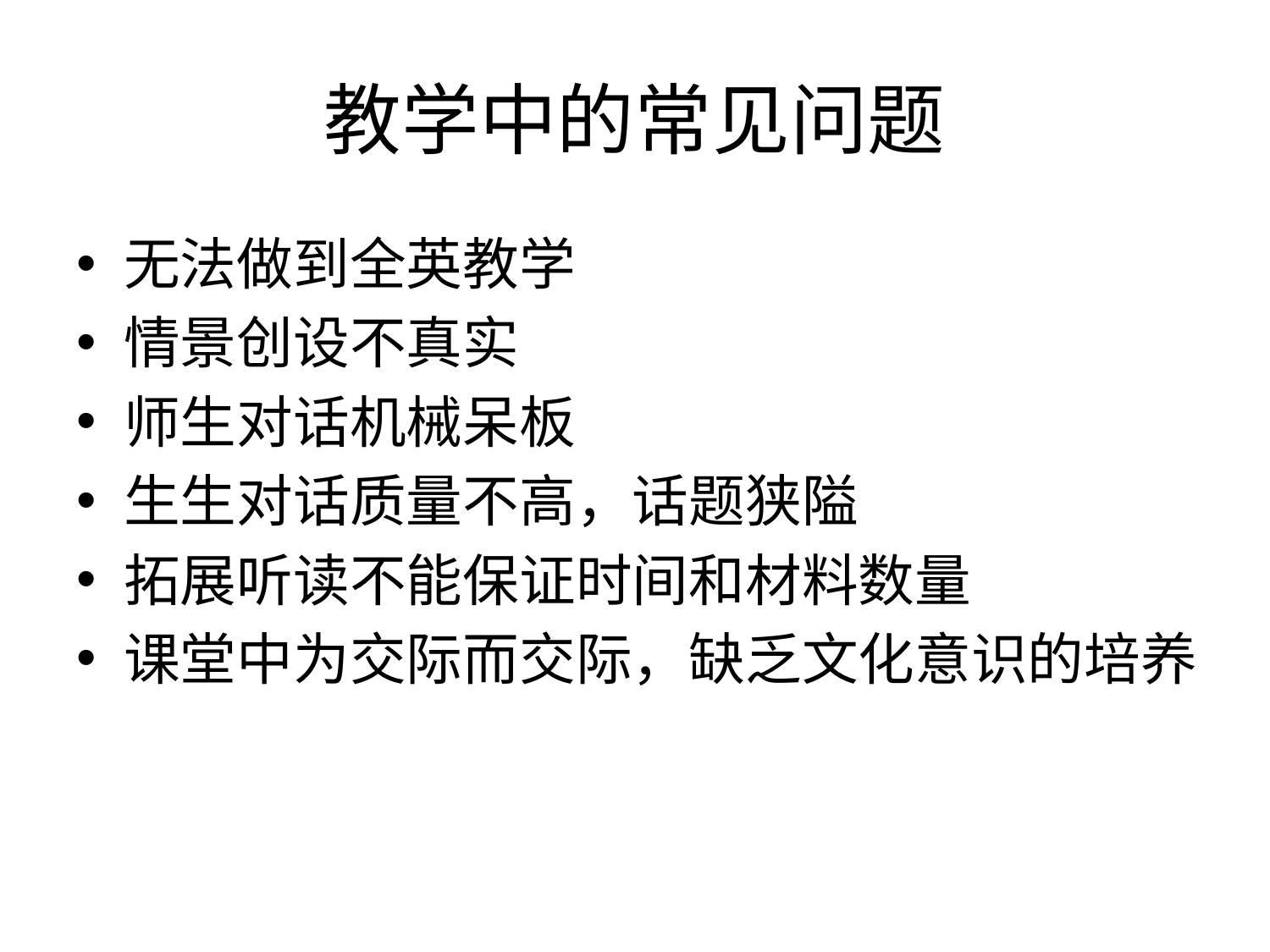

# 教学中的常见问题
无法做到全英教学
情景创设不真实
师生对话机械呆板
生生对话质量不高，话题狭隘
拓展听读不能保证时间和材料数量
课堂中为交际而交际，缺乏文化意识的培养